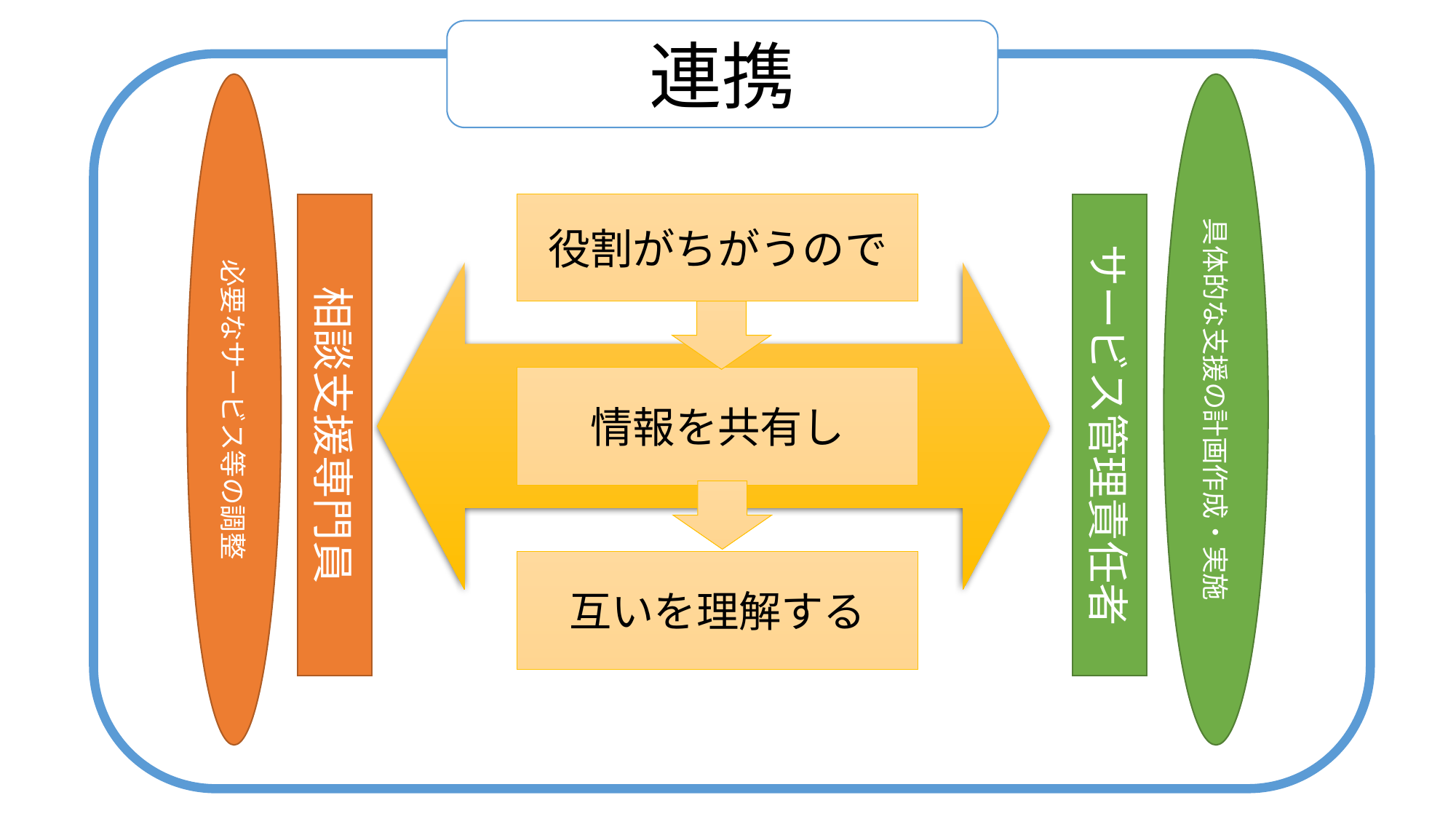

連携

必要なサービス等の調整
具体的な支援の計画作成・実施
相談支援専門員
サービス管理責任者
役割がちがうので

情報を共有し

互いを理解する